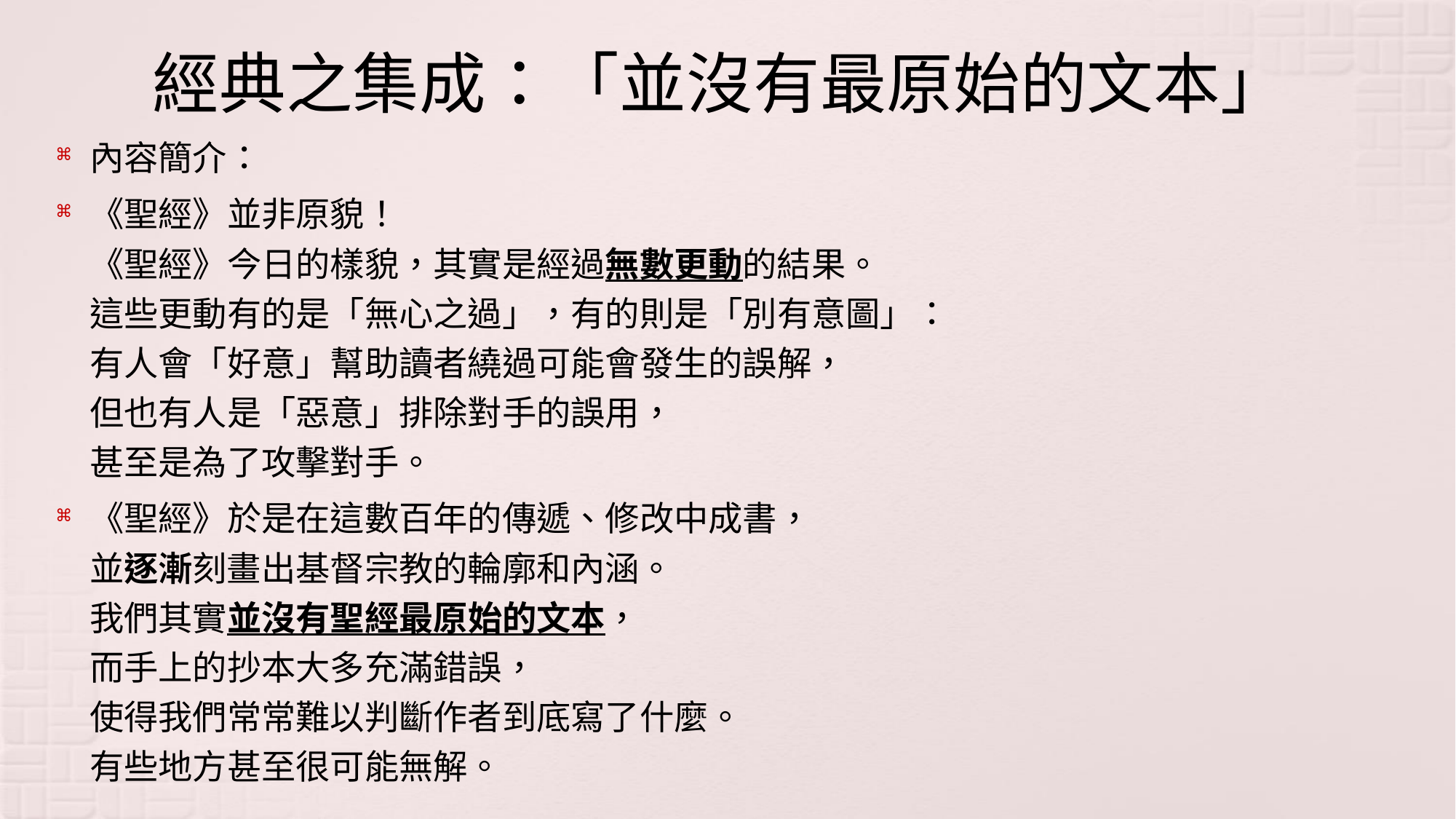

# 經典之集成：「並沒有最原始的文本」
內容簡介：
《聖經》並非原貌！
《聖經》今日的樣貌，其實是經過無數更動的結果。
這些更動有的是「無心之過」，有的則是「別有意圖」：
有人會「好意」幫助讀者繞過可能會發生的誤解，
但也有人是「惡意」排除對手的誤用，
甚至是為了攻擊對手。
《聖經》於是在這數百年的傳遞、修改中成書，
並逐漸刻畫出基督宗教的輪廓和內涵。
我們其實並沒有聖經最原始的文本，
而手上的抄本大多充滿錯誤，
使得我們常常難以判斷作者到底寫了什麼。
有些地方甚至很可能無解。